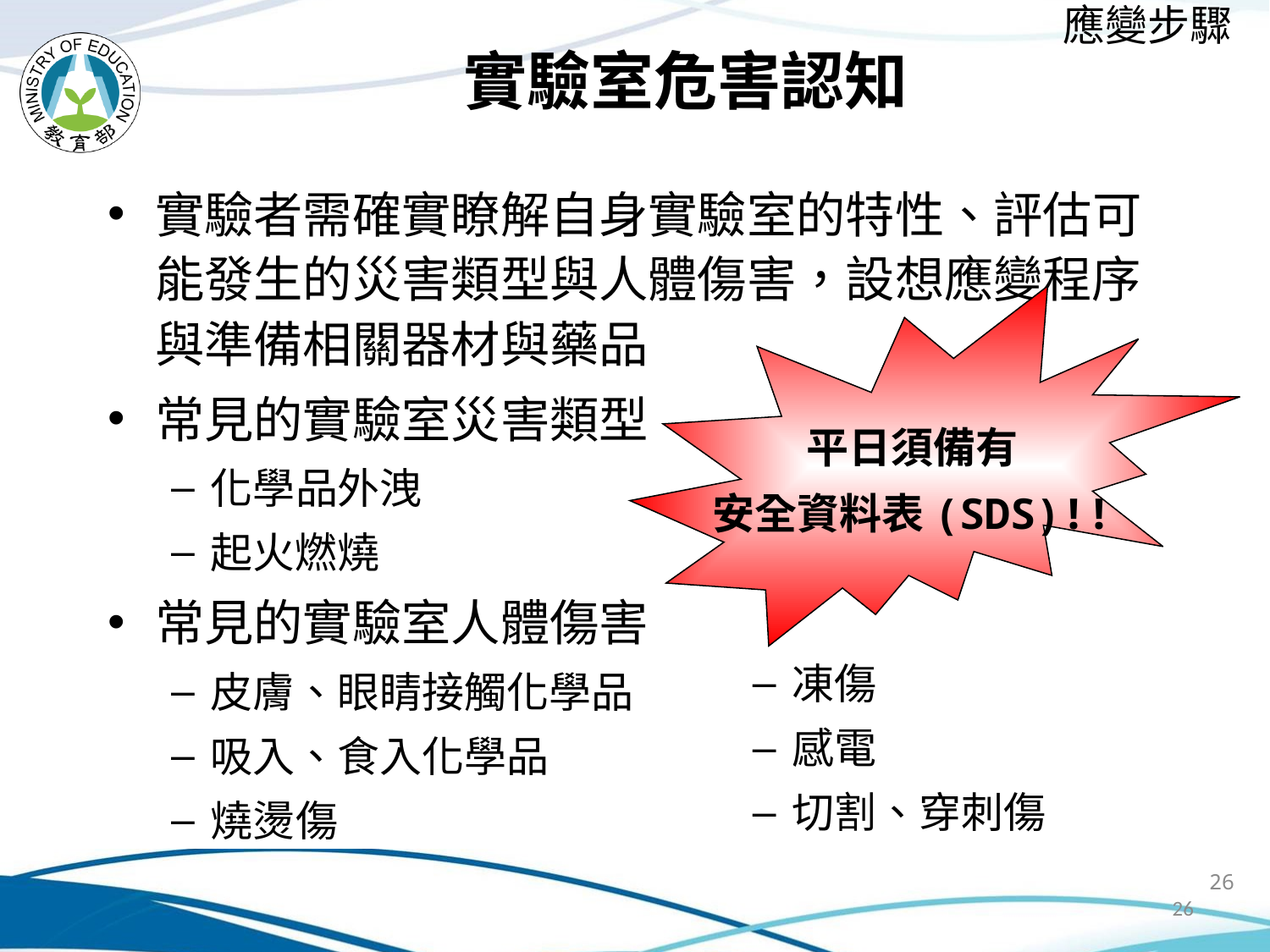

實驗室危害認知
應變步驟
實驗者需確實瞭解自身實驗室的特性、評估可能發生的災害類型與人體傷害，設想應變程序與準備相關器材與藥品
常見的實驗室災害類型
化學品外洩
起火燃燒
常見的實驗室人體傷害
皮膚、眼睛接觸化學品
吸入、食入化學品
燒燙傷
平日須備有
安全資料表(SDS)!!
凍傷
感電
切割、穿刺傷
26
26